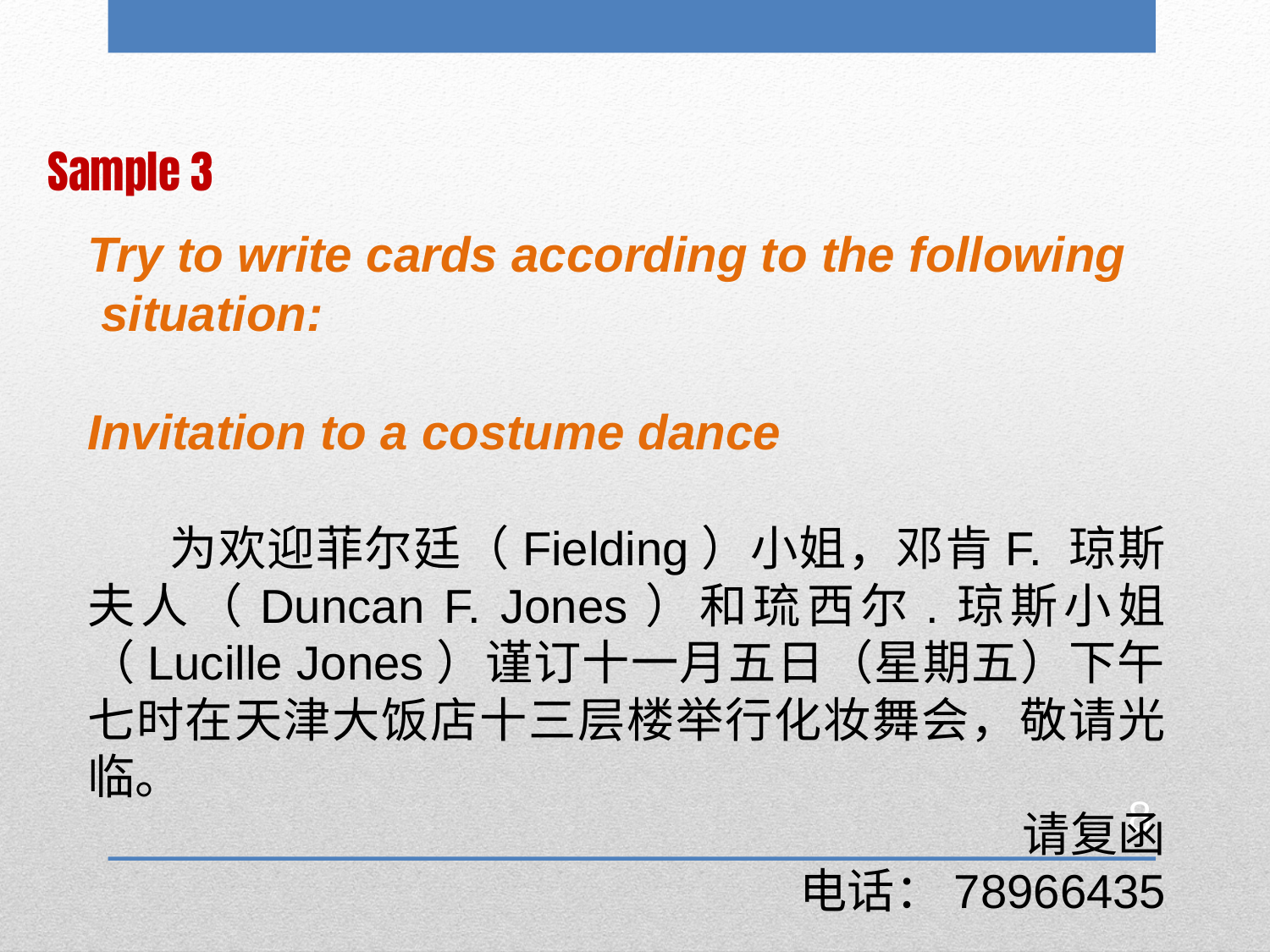

# Sample 3
Try to write cards according to the following
 situation:

Invitation to a costume dance

      为欢迎菲尔廷（Fielding）小姐，邓肯F. 琼斯夫人（Duncan F. Jones）和琉西尔.琼斯小姐（Lucille Jones）谨订十一月五日（星期五）下午七时在天津大饭店十三层楼举行化妆舞会，敬请光临。
    请复函
电话：78966435
8